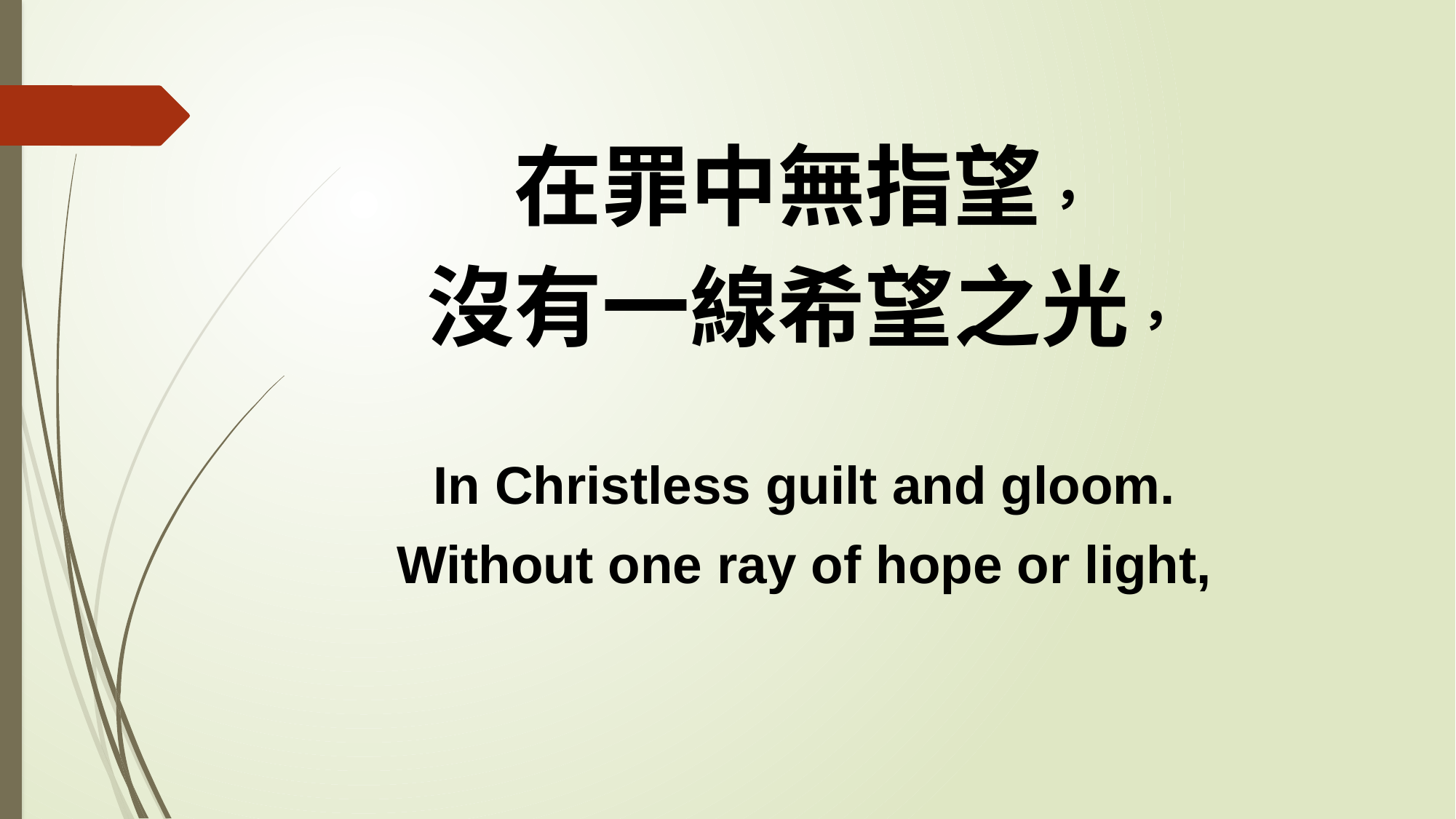

在罪中無指望，
沒有一線希望之光，

In Christless guilt and gloom.
Without one ray of hope or light,